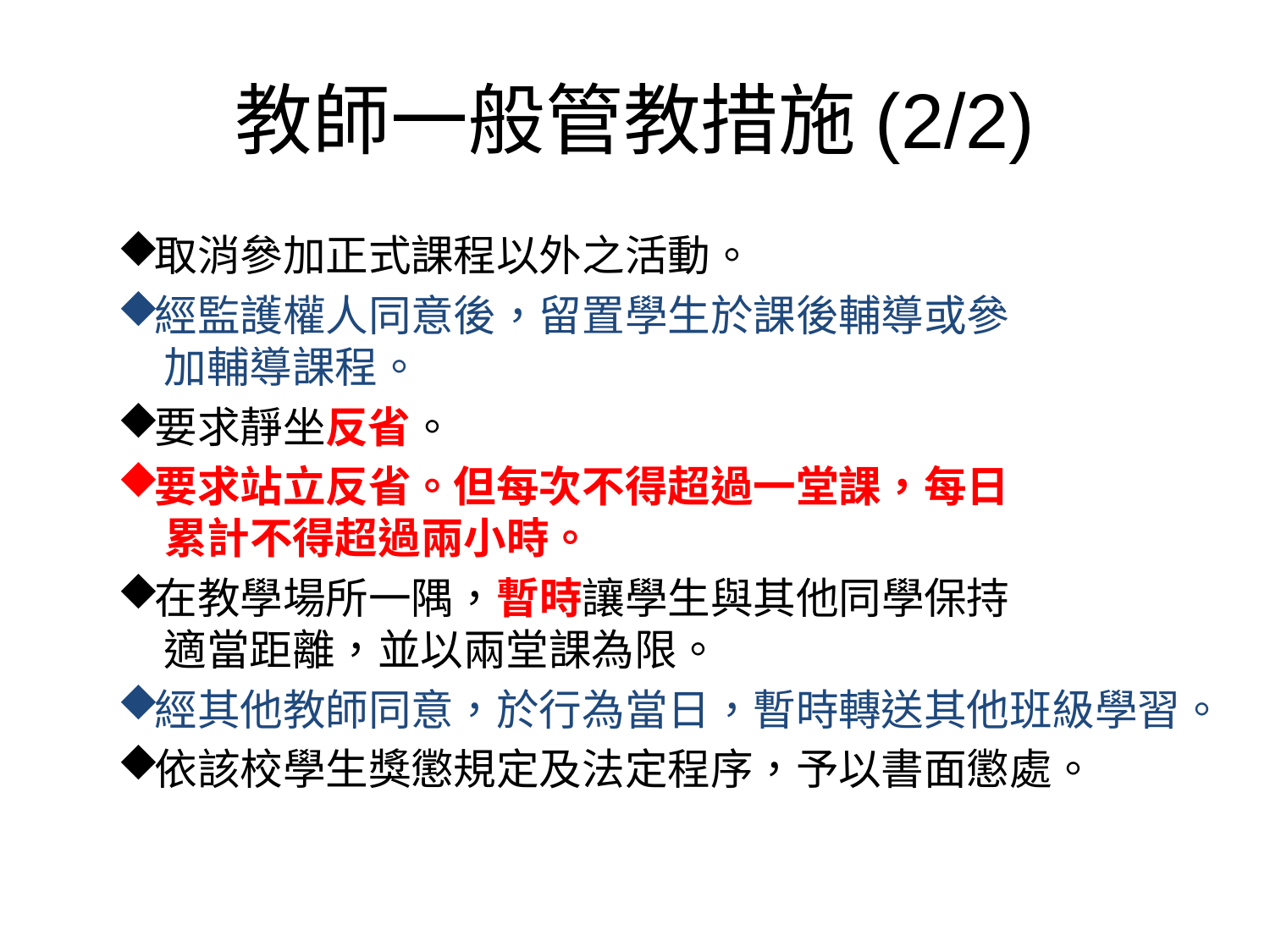

# 教師一般管教措施(2/2)
取消參加正式課程以外之活動。
經監護權人同意後，留置學生於課後輔導或參
 加輔導課程。
要求靜坐反省。
要求站立反省。但每次不得超過一堂課，每日
 累計不得超過兩小時。
在教學場所一隅，暫時讓學生與其他同學保持
 適當距離，並以兩堂課為限。
經其他教師同意，於行為當日，暫時轉送其他班級學習。
依該校學生獎懲規定及法定程序，予以書面懲處。